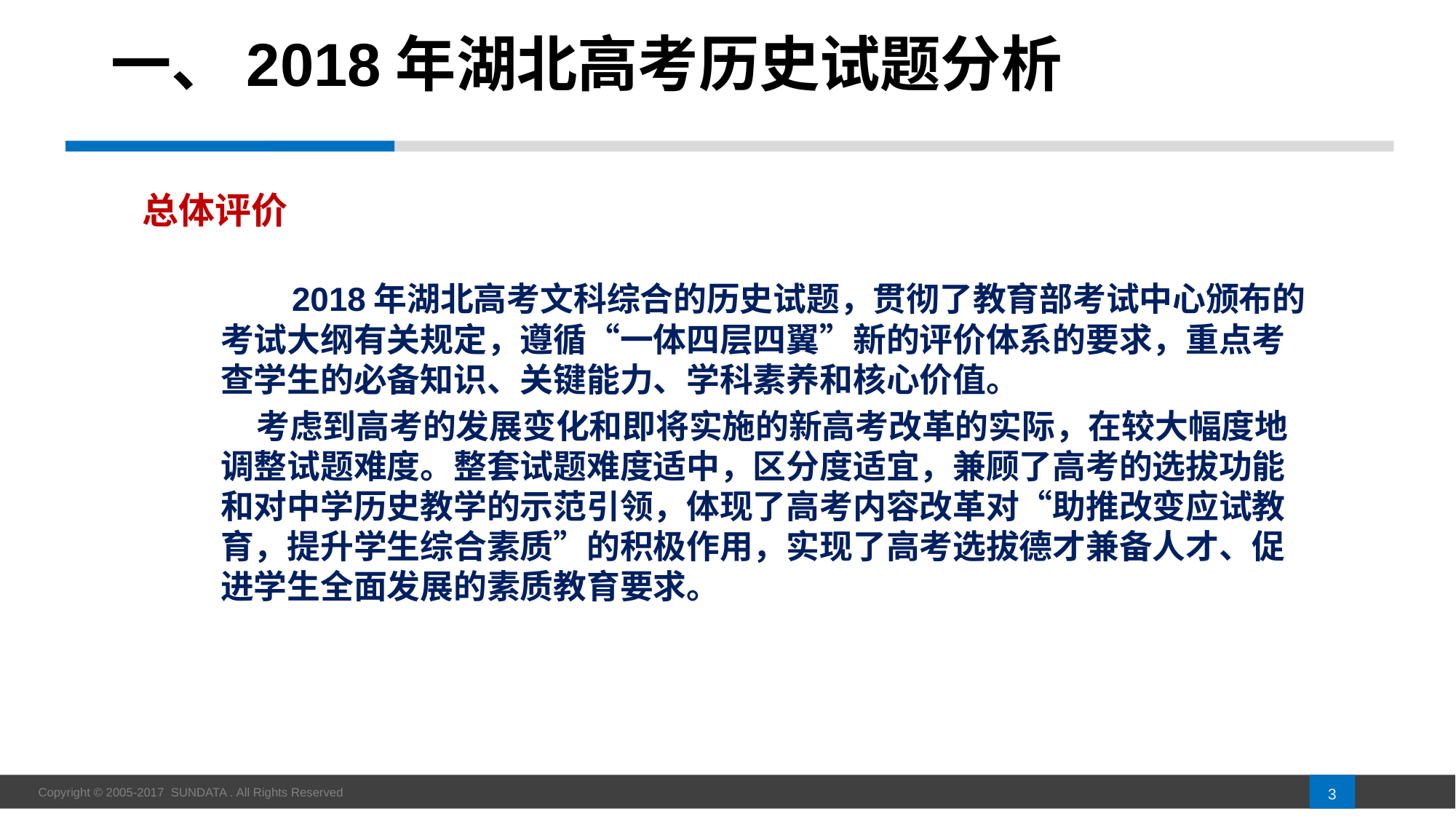

# 一、2018年湖北高考历史试题分析
总体评价
           2018年湖北高考文科综合的历史试题，贯彻了教育部考试中心颁布的考试大纲有关规定，遵循“一体四层四翼”新的评价体系的要求，重点考查学生的必备知识、关键能力、学科素养和核心价值。
         考虑到高考的发展变化和即将实施的新高考改革的实际，在较大幅度地调整试题难度。整套试题难度适中，区分度适宜，兼顾了高考的选拔功能和对中学历史教学的示范引领，体现了高考内容改革对“助推改变应试教育，提升学生综合素质”的积极作用，实现了高考选拔德才兼备人才、促进学生全面发展的素质教育要求。